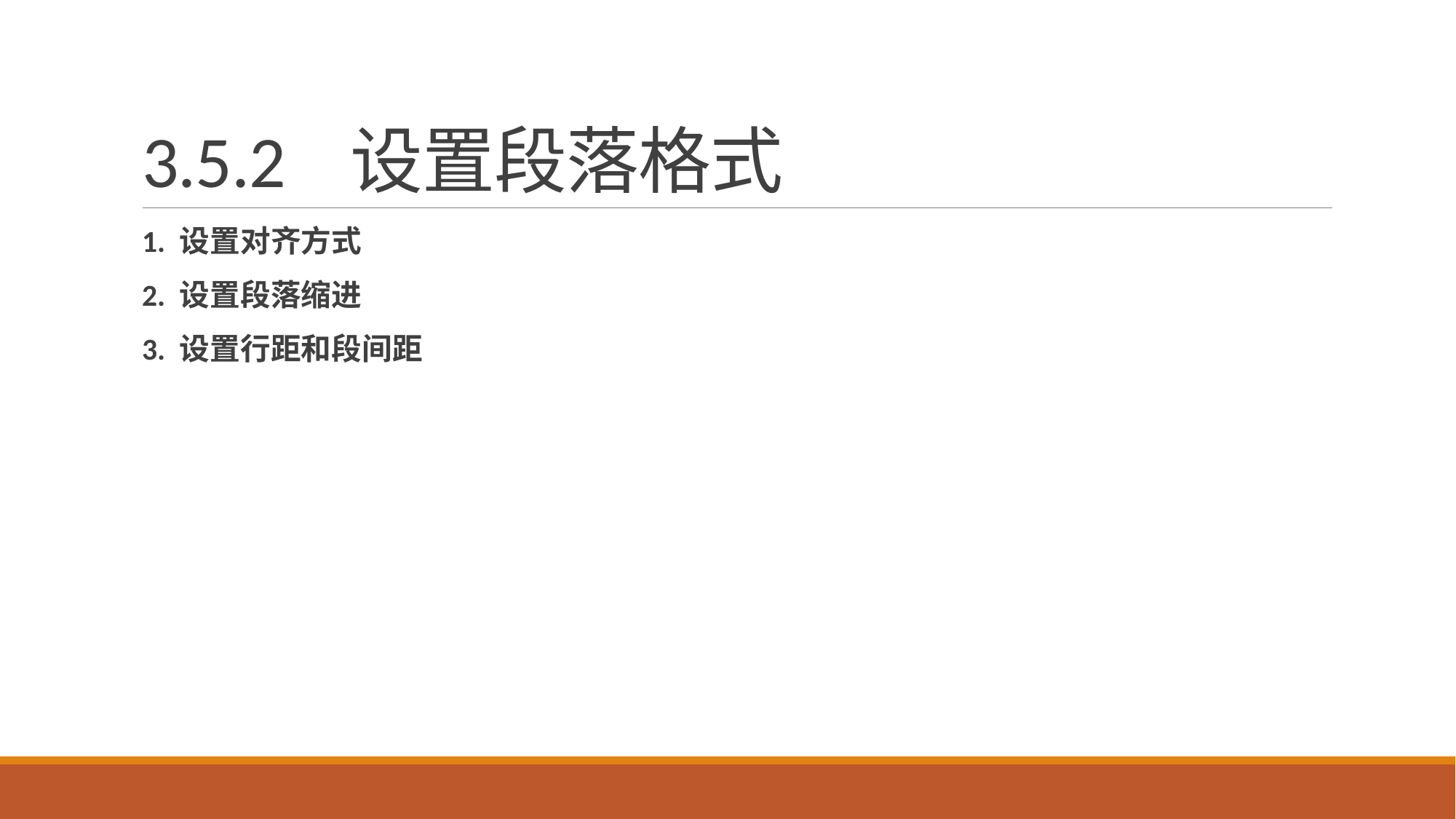

# 3.5.2   设置段落格式
1. 设置对齐方式
2. 设置段落缩进
3. 设置行距和段间距